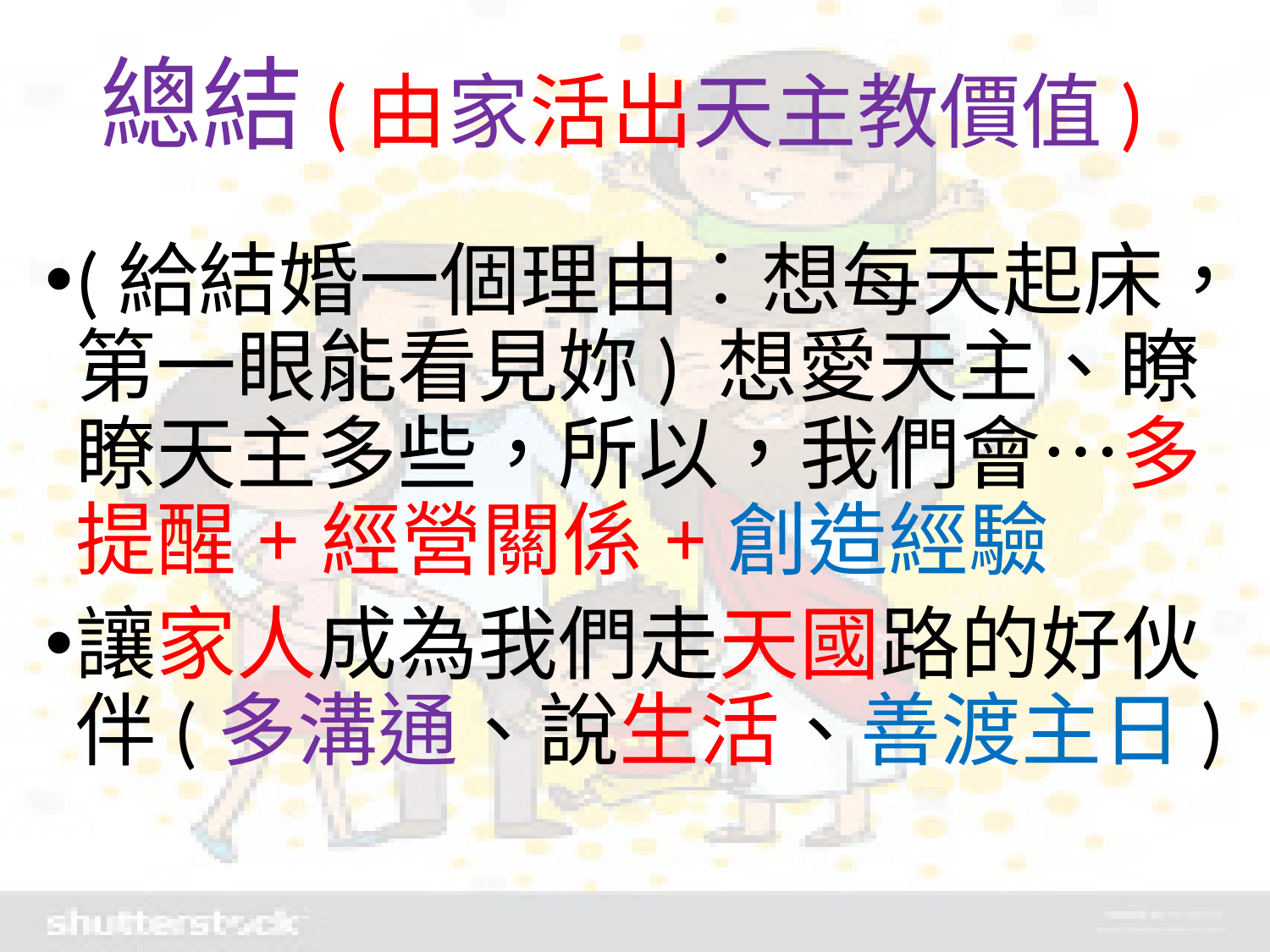

# 總結(由家活出天主教價值)
(給結婚一個理由︰想每天起床，第一眼能看見妳) 想愛天主、瞭瞭天主多些，所以，我們會…多提醒+經營關係+創造經驗
讓家人成為我們走天國路的好伙伴(多溝通、說生活、善渡主日)